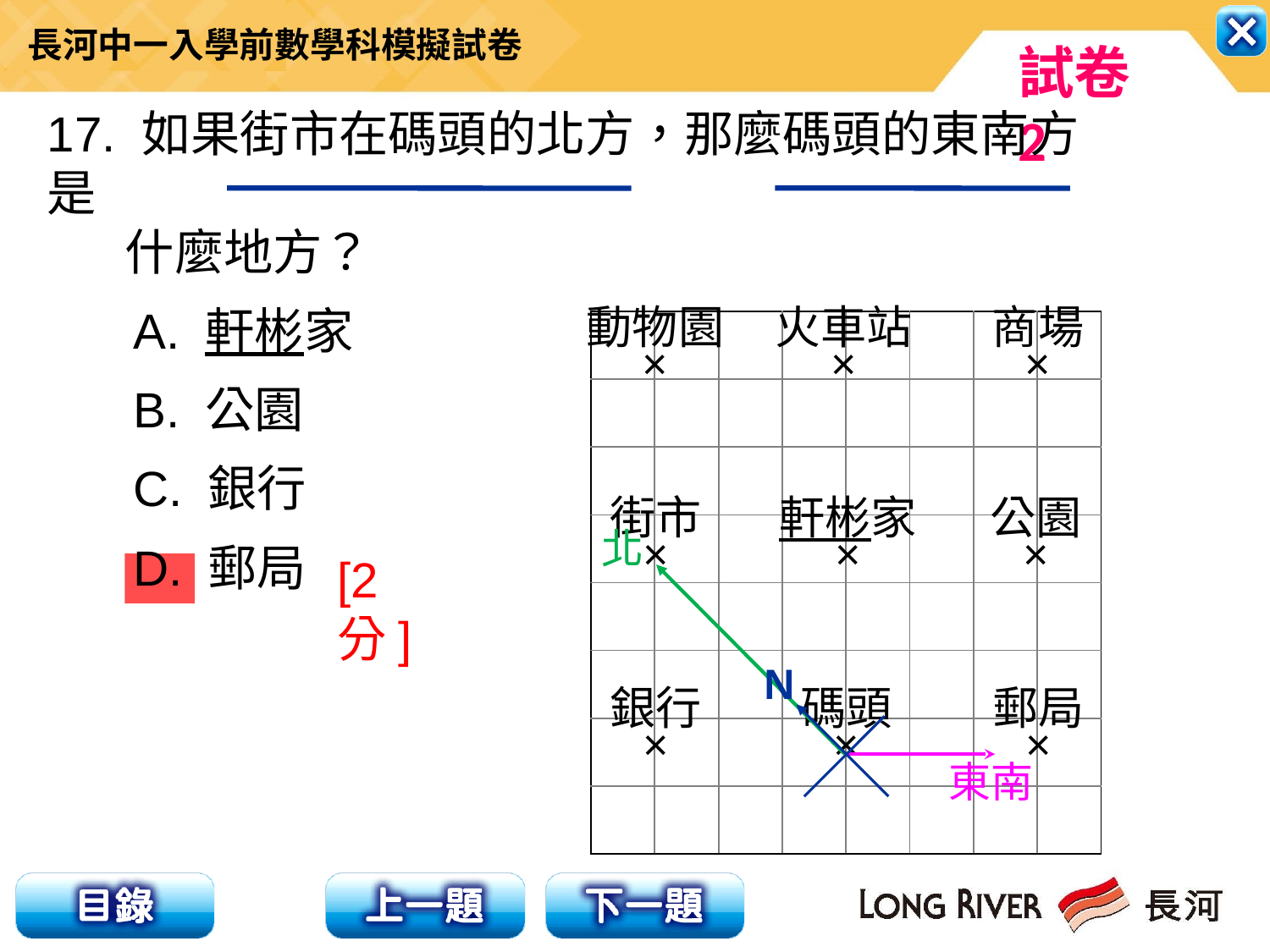

17. 如果街市在碼頭的北方，那麼碼頭的東南方是
      什麼地方？

 A. 軒彬家
 B. 公園
 C. 銀行
 D. 郵局
動物園
×
火車站
×
商場
×
街市
×
軒彬家
×
公園
×
銀行
×
碼頭
×
郵局
×
|  |  |  |  |  |  |  |  |
| --- | --- | --- | --- | --- | --- | --- | --- |
|  |  |  |  |  |  |  |  |
|  |  |  |  |  |  |  |  |
|  |  |  |  |  |  |  |  |
|  |  |  |  |  |  |  |  |
|  |  |  |  |  |  |  |  |
|  |  |  |  |  |  |  |  |
|  |  |  |  |  |  |  |  |
北
[2分]

N

東南